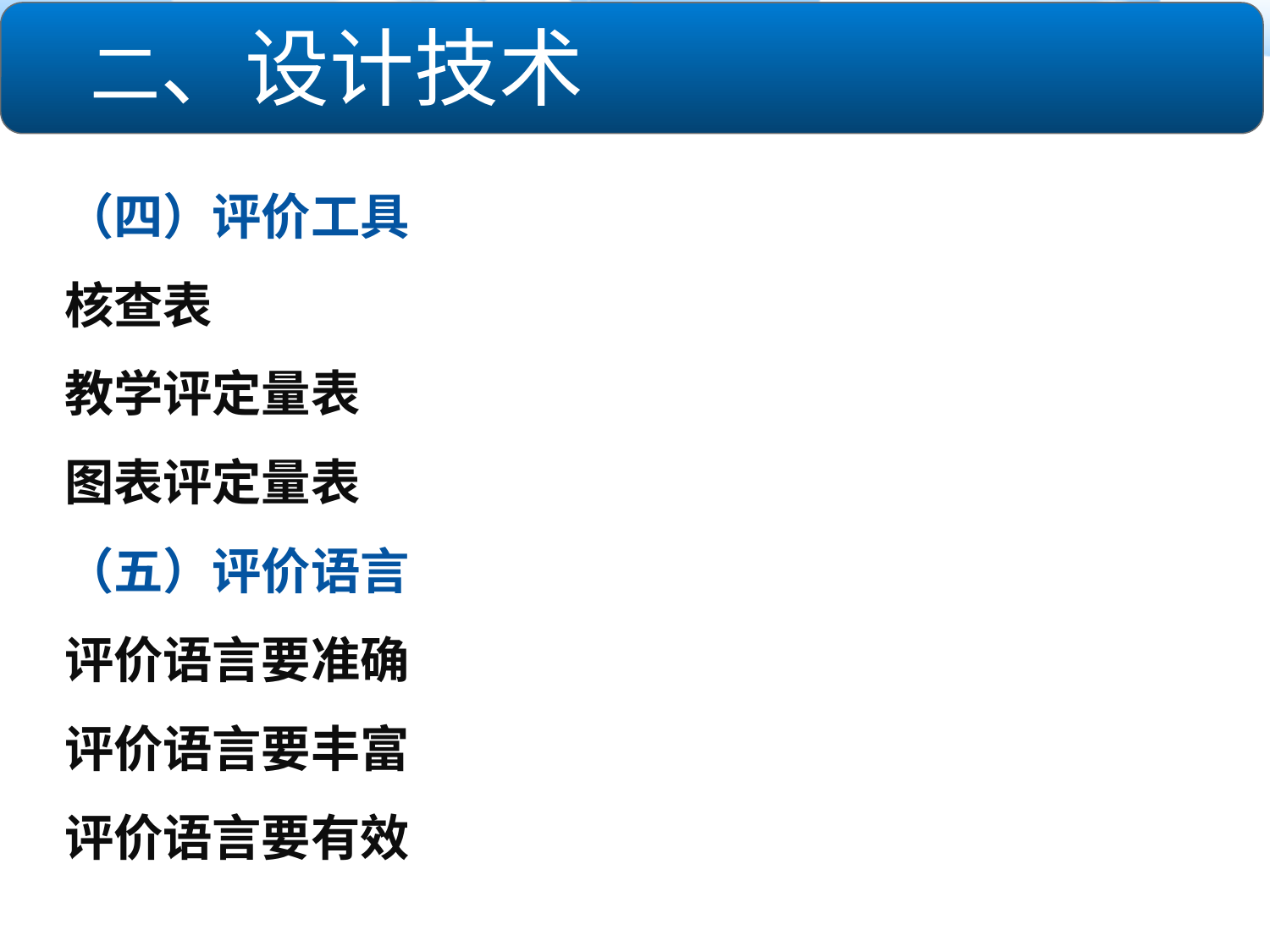

二、设计技术
（四）评价工具
核查表
教学评定量表
图表评定量表
（五）评价语言
评价语言要准确
评价语言要丰富
评价语言要有效